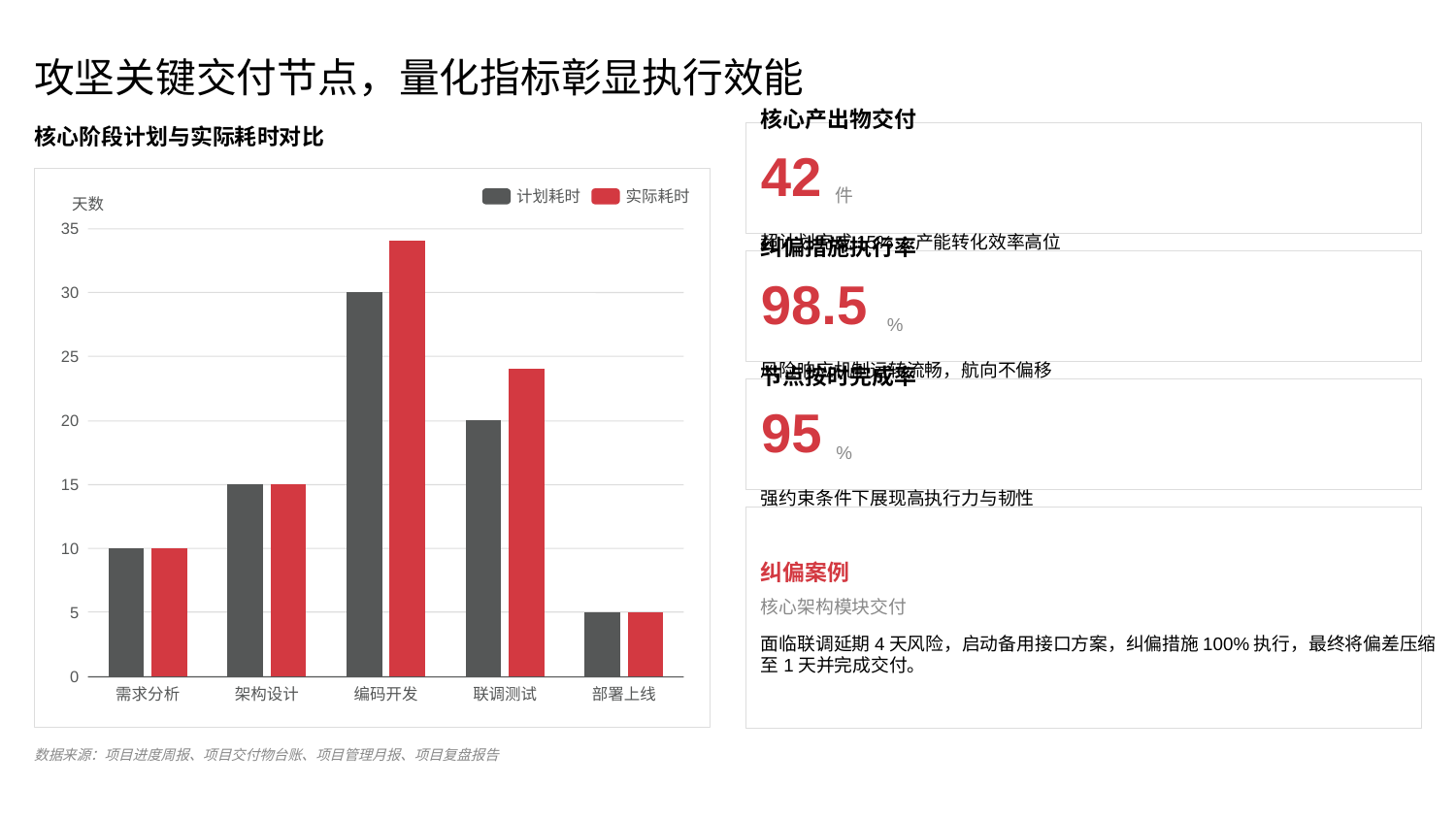

攻坚关键交付节点，量化指标彰显执行效能
核心产出物交付
核心阶段计划与实际耗时对比

42

件
计划耗时
实际耗时

天数
35
超计划完成15%，产能转化效率高位

纠偏措施执行率

98.5
30

%
25
风险响应机制运转流畅，航向不偏移

节点按时完成率

95
20

%
15
强约束条件下展现高执行力与韧性

10

纠偏案例
核心架构模块交付
5

面临联调延期4天风险，启动备用接口方案，纠偏措施100%执行，最终将偏差压缩
至1天并完成交付。
0

需求分析
架构设计
编码开发
联调测试
部署上线
数据来源：项目进度周报、项目交付物台账、项目管理月报、项目复盘报告